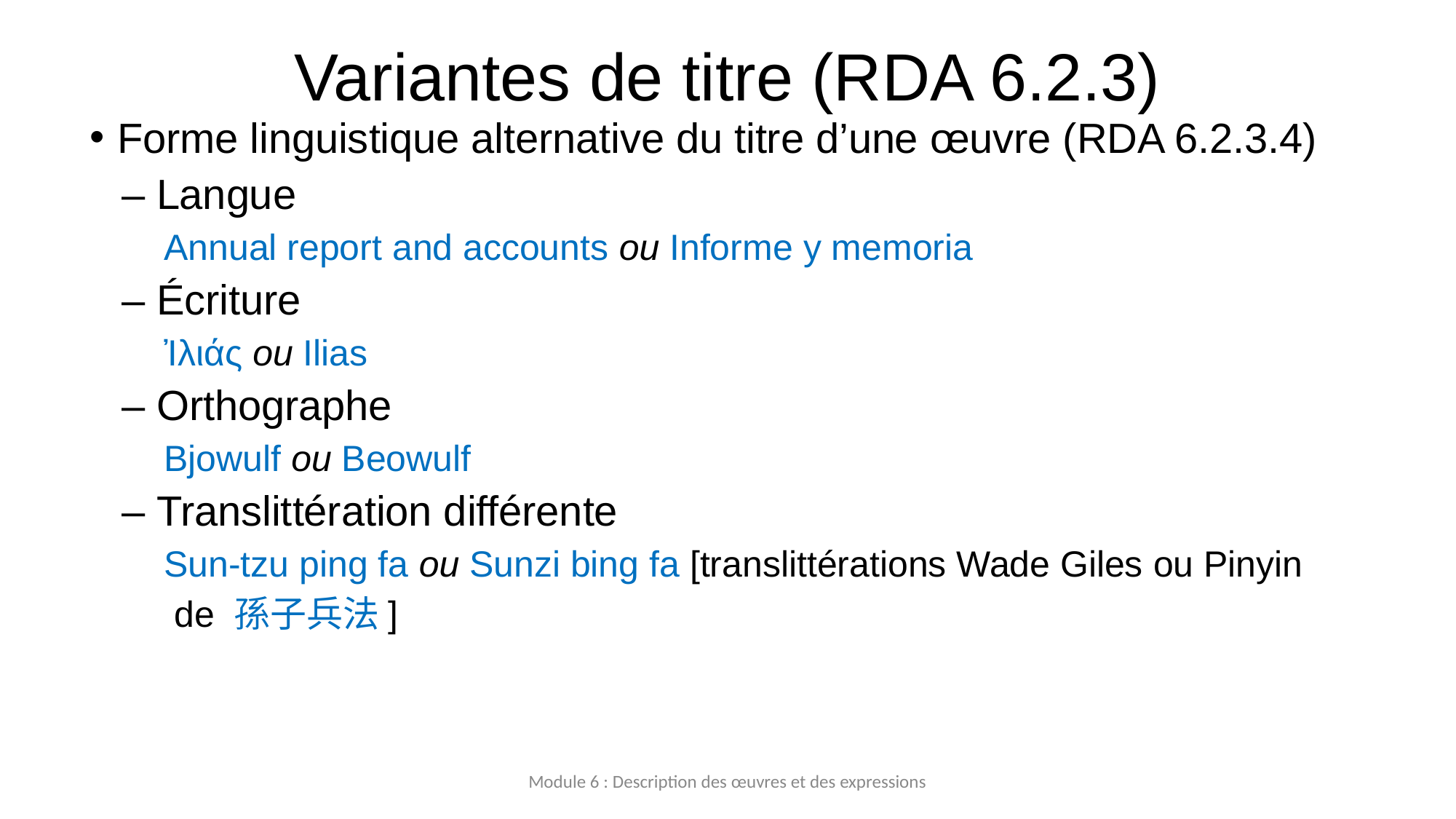

# Variantes de titre (RDA 6.2.3)
Forme linguistique alternative du titre d’une œuvre (RDA 6.2.3.4)
– Langue
Annual report and accounts ou Informe y memoria
	– Écriture
	Ἰλιάς ou Ilias
	– Orthographe
	Bjowulf ou Beowulf
	– Translittération différente
	Sun‐tzu ping fa ou Sunzi bing fa [translittérations Wade Giles ou Pinyin
	 de 孫子兵法]
Module 6 : Description des œuvres et des expressions